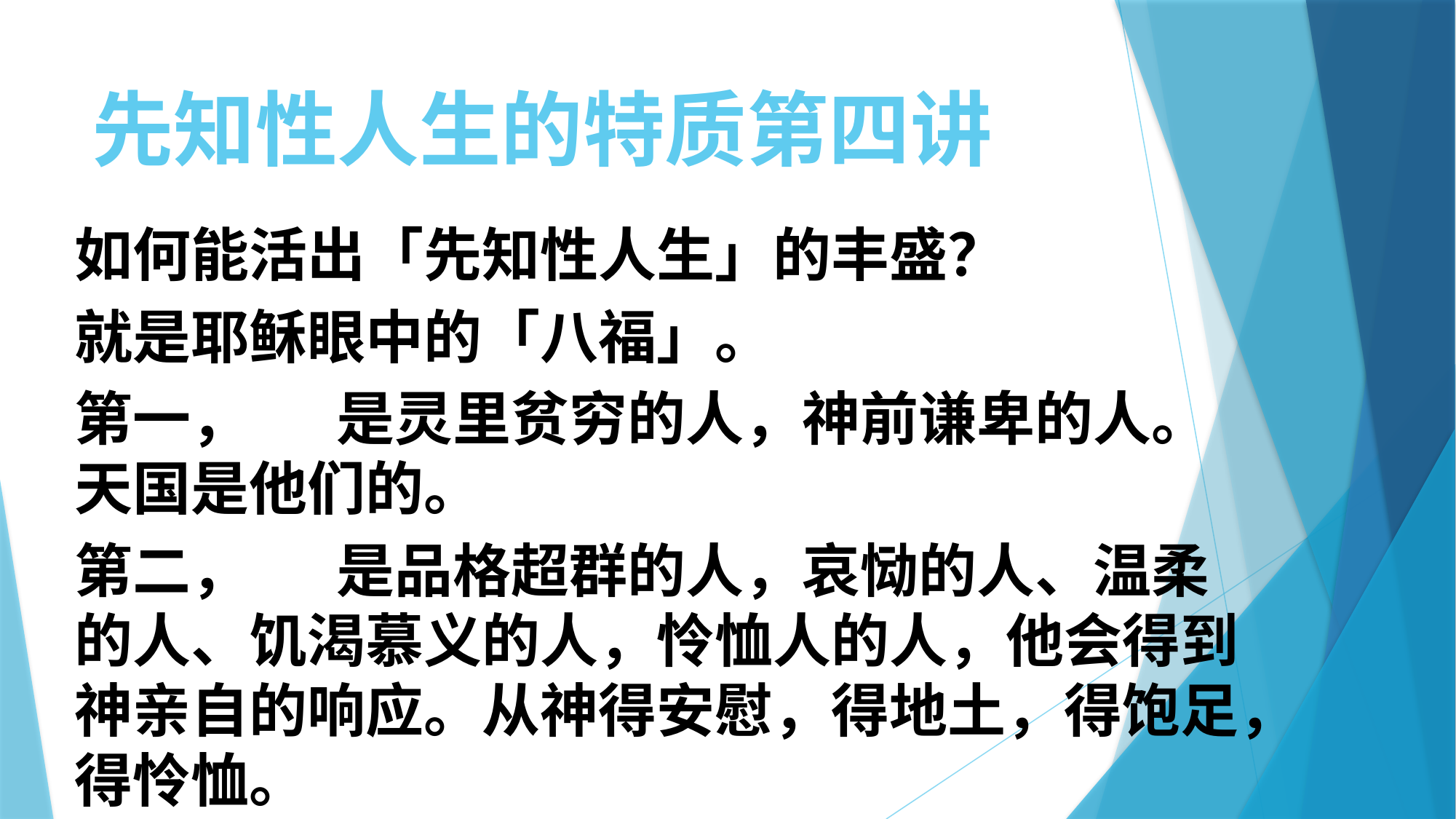

# 先知性人生的特质第四讲
如何能活出「先知性人生」的丰盛？
就是耶稣眼中的「八福」。
第一，	是灵里贫穷的人，神前谦卑的人。天国是他们的。
第二，	是品格超群的人，哀恸的人、温柔的人、饥渴慕义的人，怜恤人的人，他会得到神亲自的响应。从神得安慰，得地土，得饱足，得怜恤。